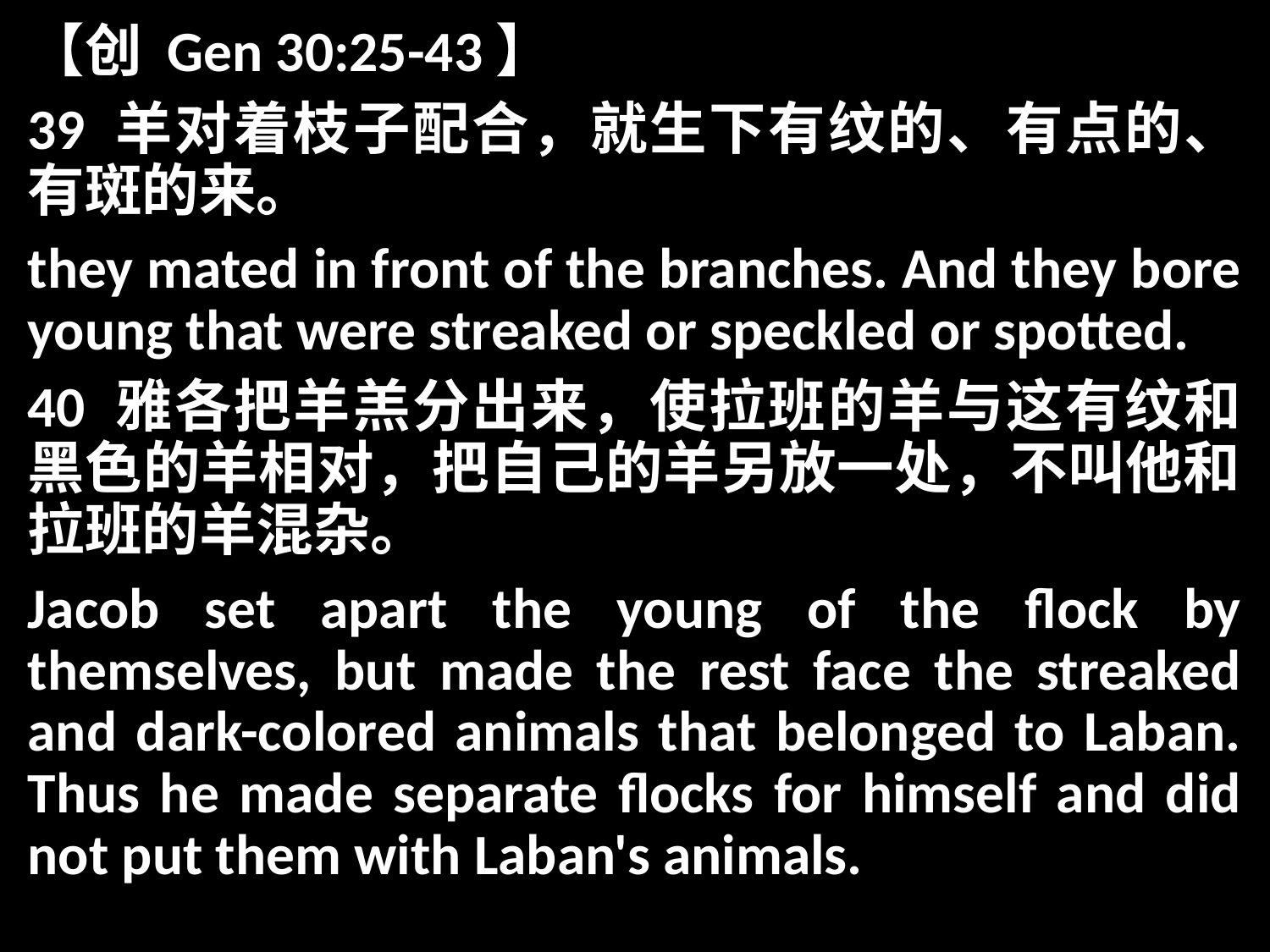

【创 Gen 30:25-43】
39 羊对着枝子配合，就生下有纹的、有点的、有斑的来。
they mated in front of the branches. And they bore young that were streaked or speckled or spotted.
40 雅各把羊羔分出来，使拉班的羊与这有纹和黑色的羊相对，把自己的羊另放一处，不叫他和拉班的羊混杂。
Jacob set apart the young of the flock by themselves, but made the rest face the streaked and dark-colored animals that belonged to Laban. Thus he made separate flocks for himself and did not put them with Laban's animals.